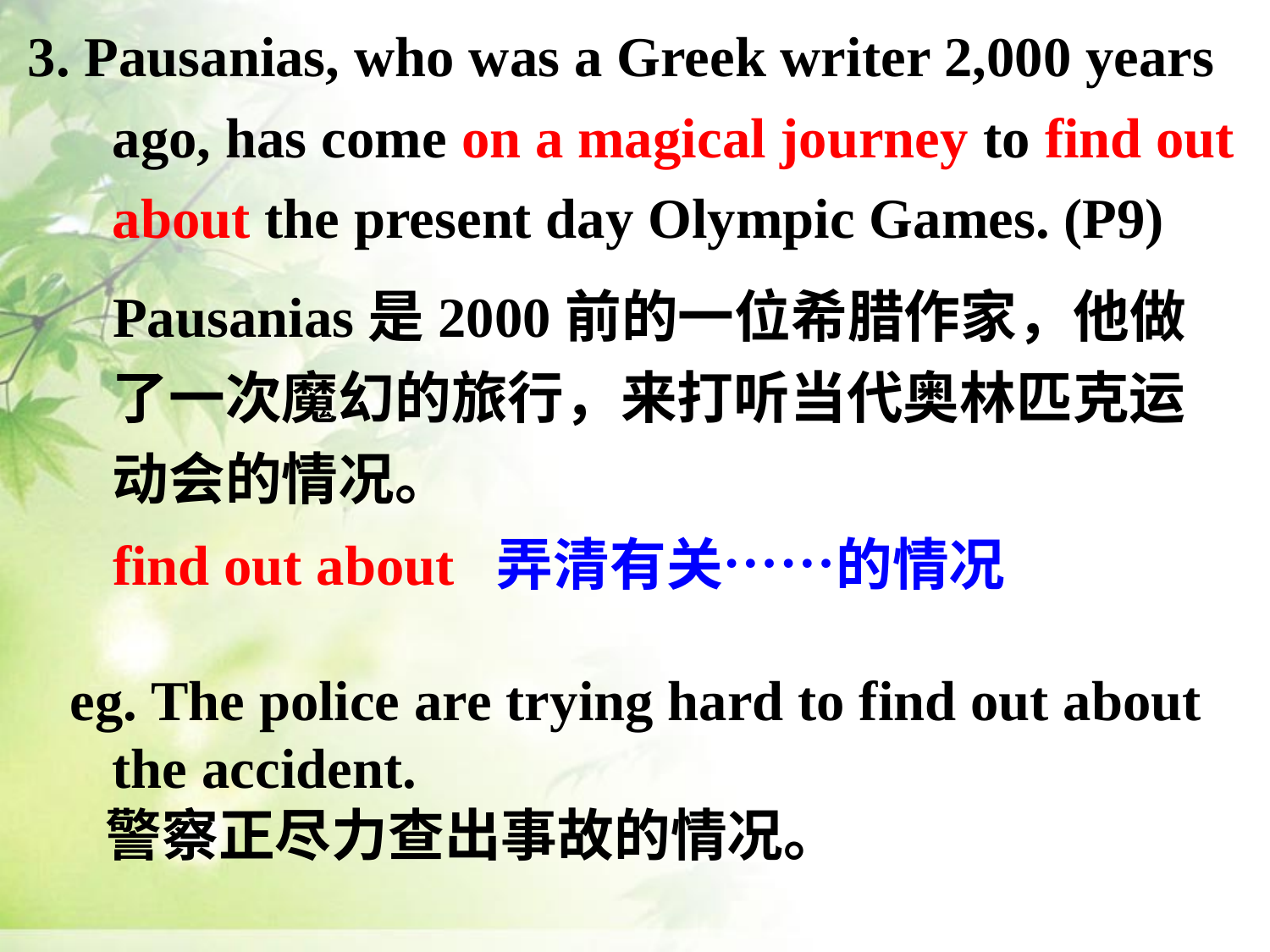

3. Pausanias, who was a Greek writer 2,000 years ago, has come on a magical journey to find out about the present day Olympic Games. (P9)
      Pausanias是2000前的一位希腊作家，他做了一次魔幻的旅行，来打听当代奥林匹克运动会的情况。
      find out about  弄清有关……的情况

   eg. The police are trying hard to find out about the accident.
     警察正尽力查出事故的情况。